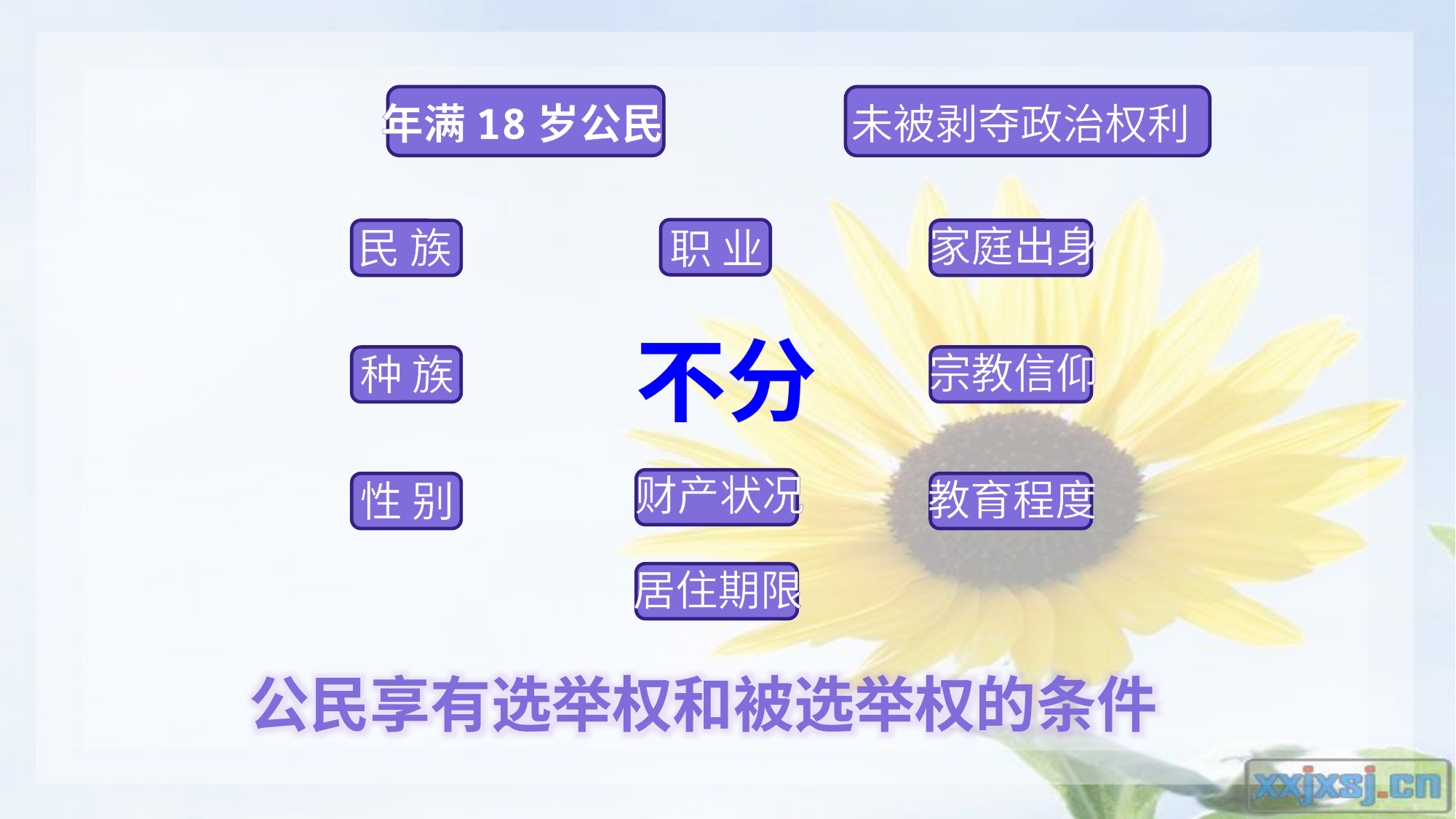

年满18岁公民

未被剥夺政治权利
家庭出身

民 族

职 业

不分
宗教信仰

种 族

财产状况

教育程度

性 别

居住期限

公民享有选举权和被选举权的条件